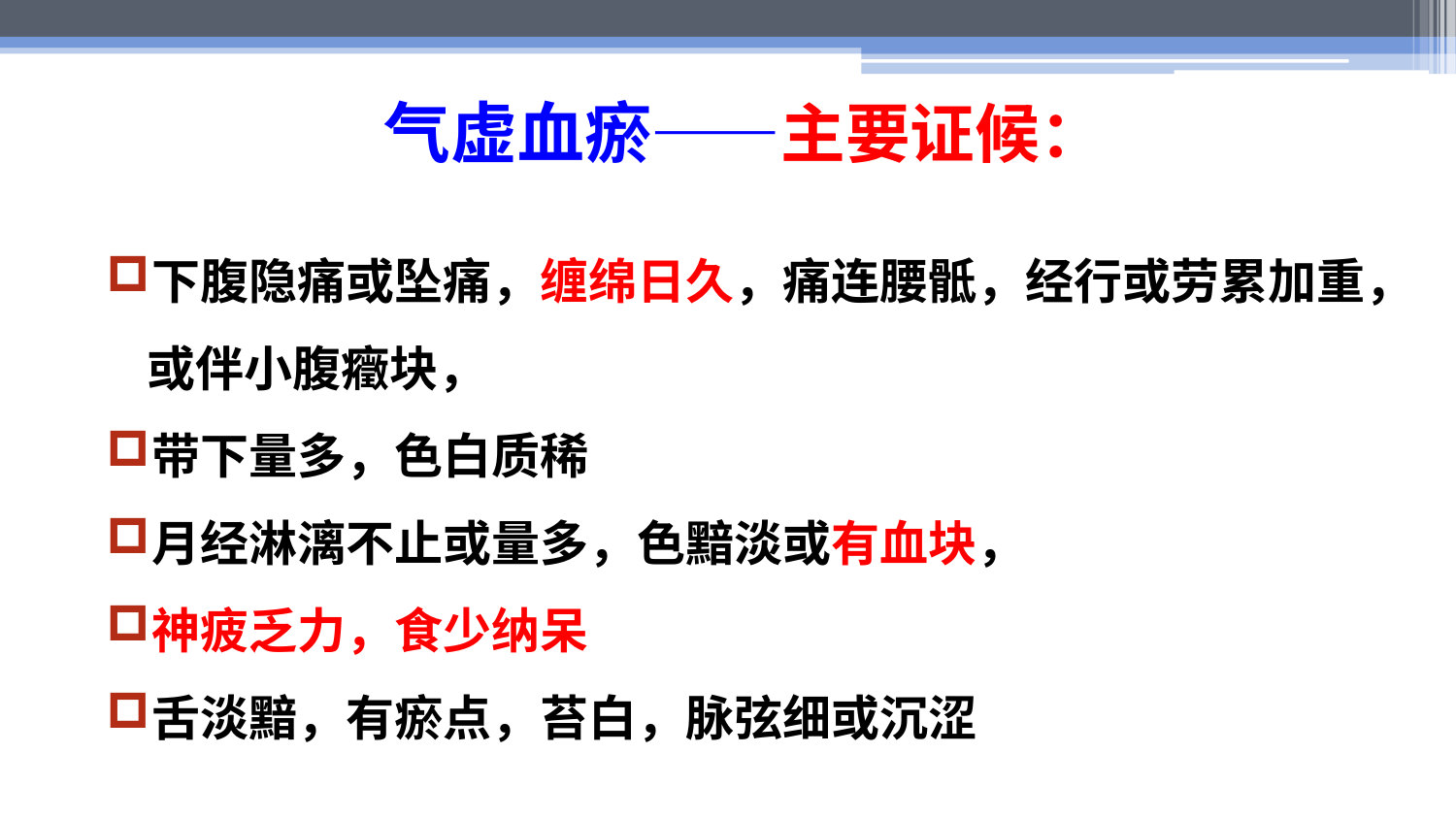

# 气虚血瘀——主要证候：
下腹隐痛或坠痛，缠绵日久，痛连腰骶，经行或劳累加重，或伴小腹癥块，
带下量多，色白质稀
月经淋漓不止或量多，色黯淡或有血块，
神疲乏力，食少纳呆
舌淡黯，有瘀点，苔白，脉弦细或沉涩